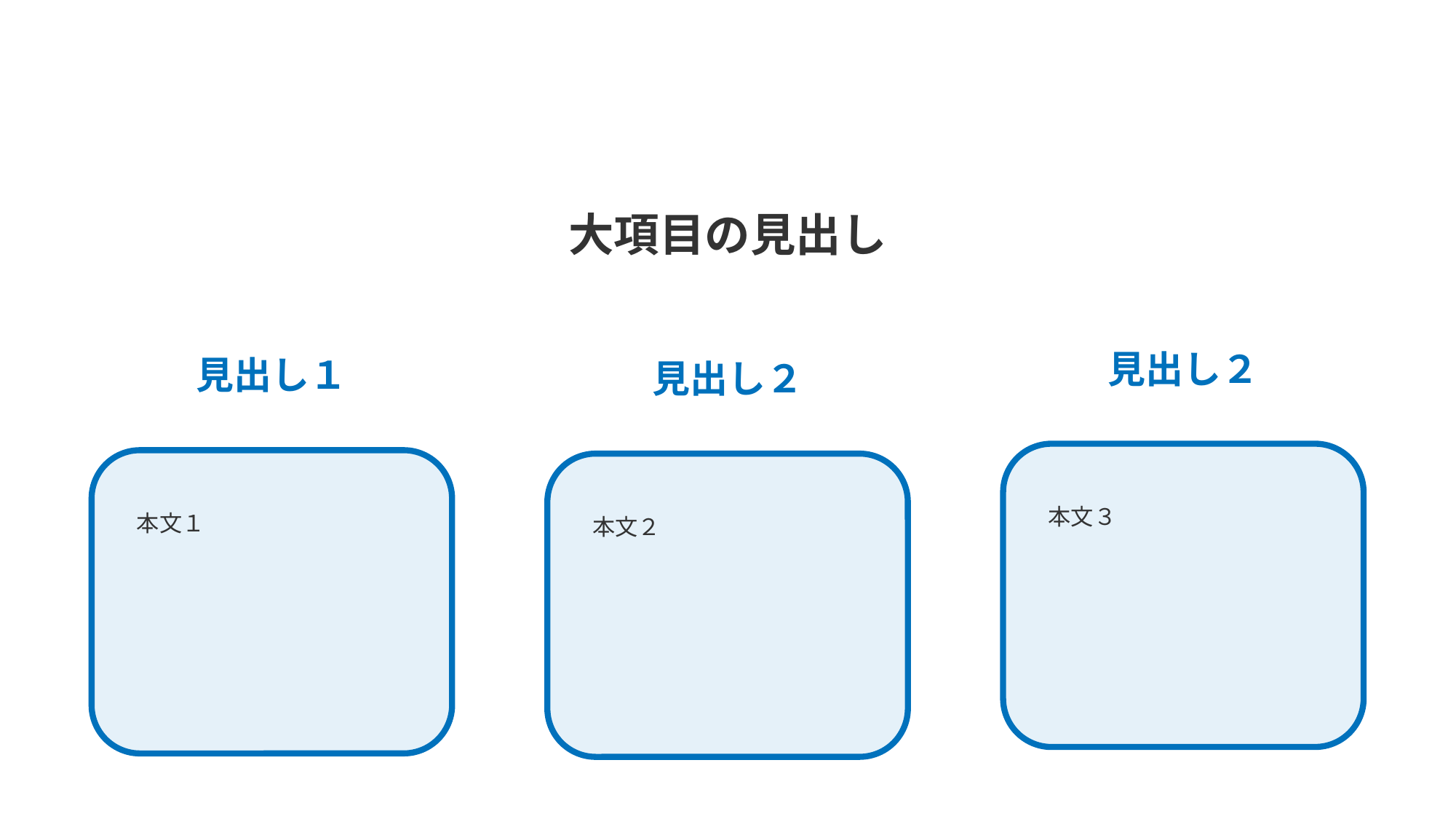

大項目の見出し
見出し２
見出し１
見出し２

本文３
本文１
本文２